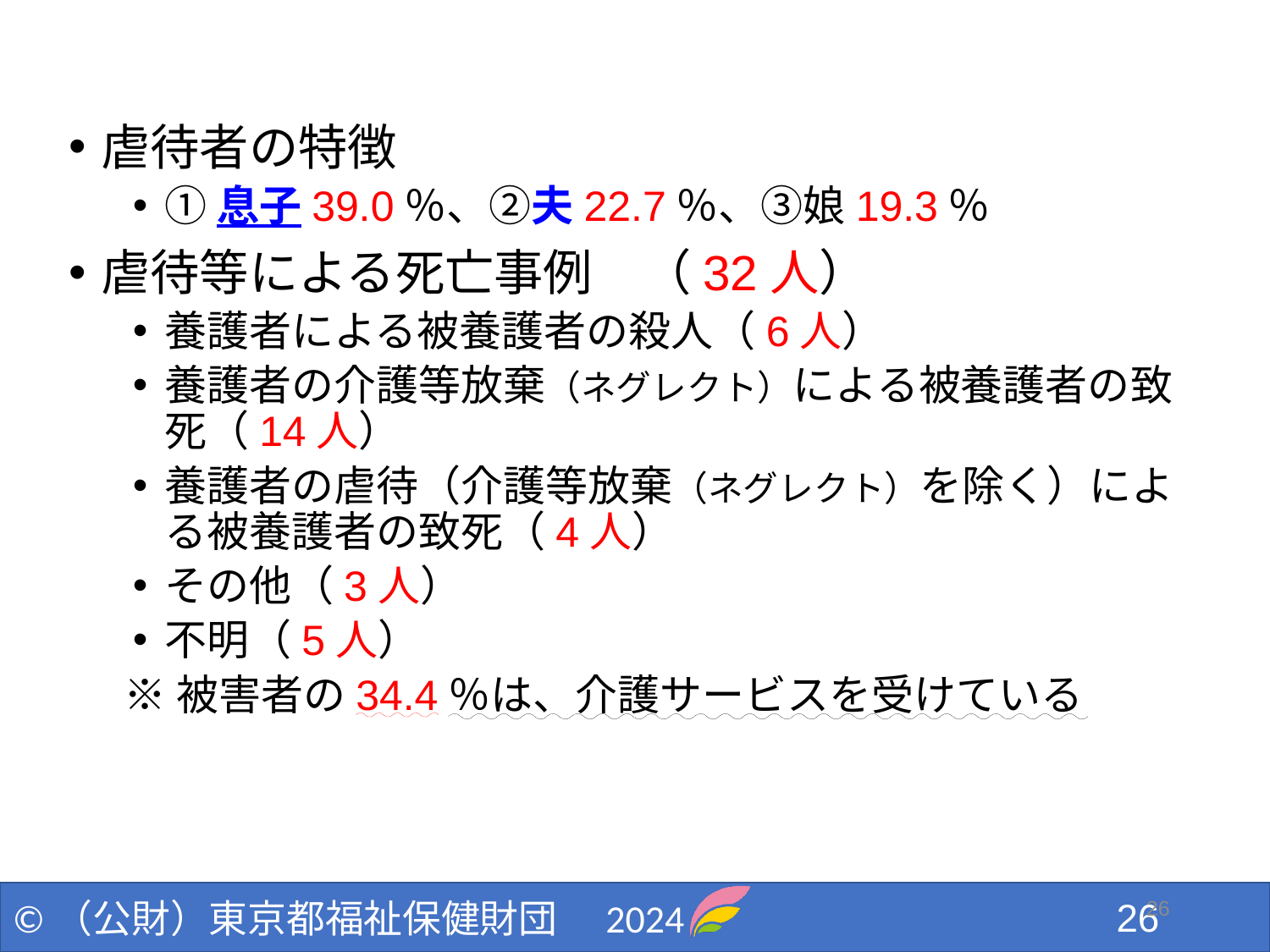

虐待者の特徴
①息子39.0％、②夫22.7％、③娘19.3％
虐待等による死亡事例　（32人）
養護者による被養護者の殺人（6人）
養護者の介護等放棄（ネグレクト）による被養護者の致死（14人）
養護者の虐待（介護等放棄（ネグレクト）を除く）による被養護者の致死（4人）
その他（3人）
不明（5人）
※被害者の34.4％は、介護サービスを受けている
26